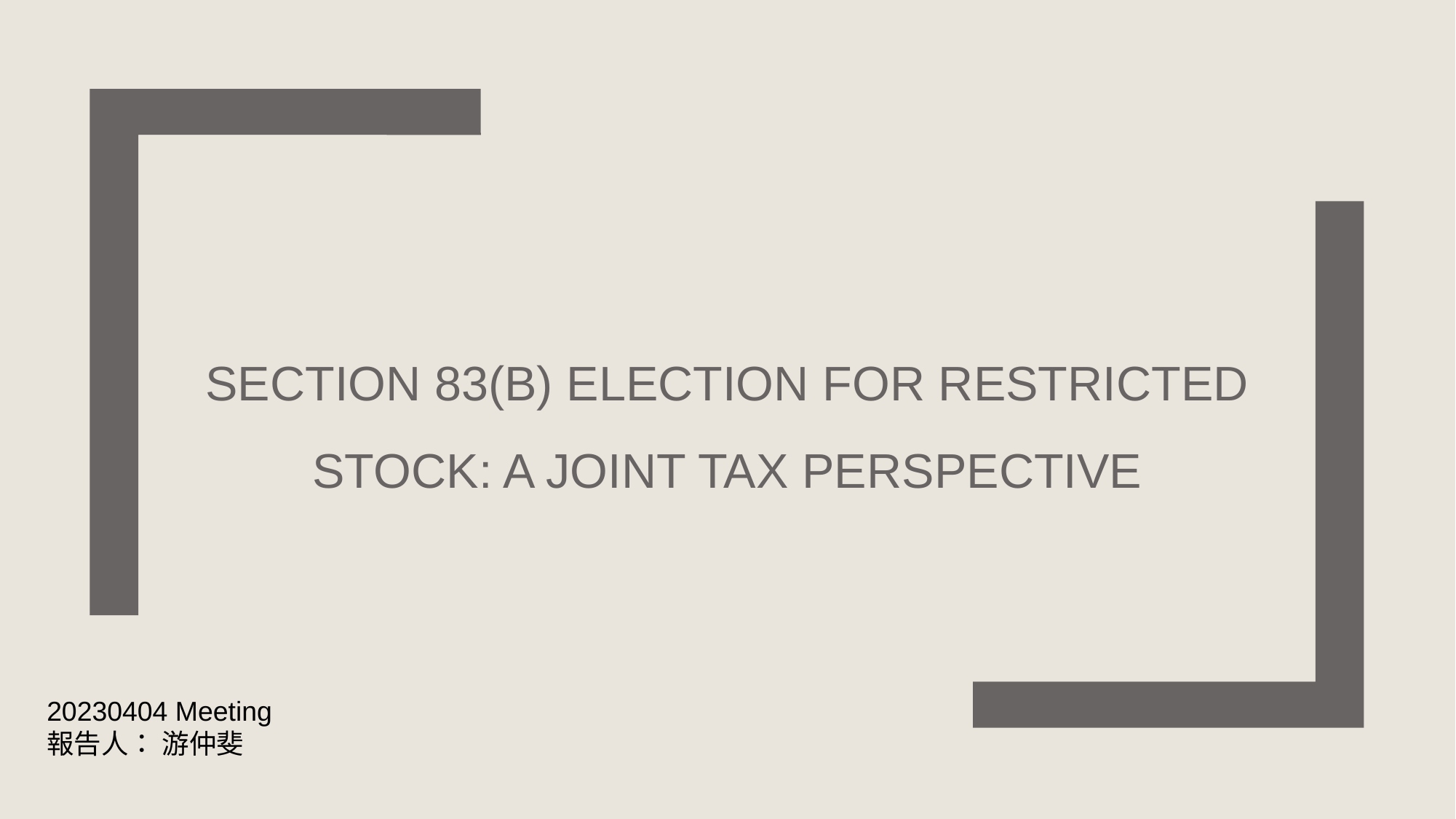

# Section 83(b) Election for Restricted Stock: A Joint Tax Perspective
20230404 Meeting
報告人： 游仲斐